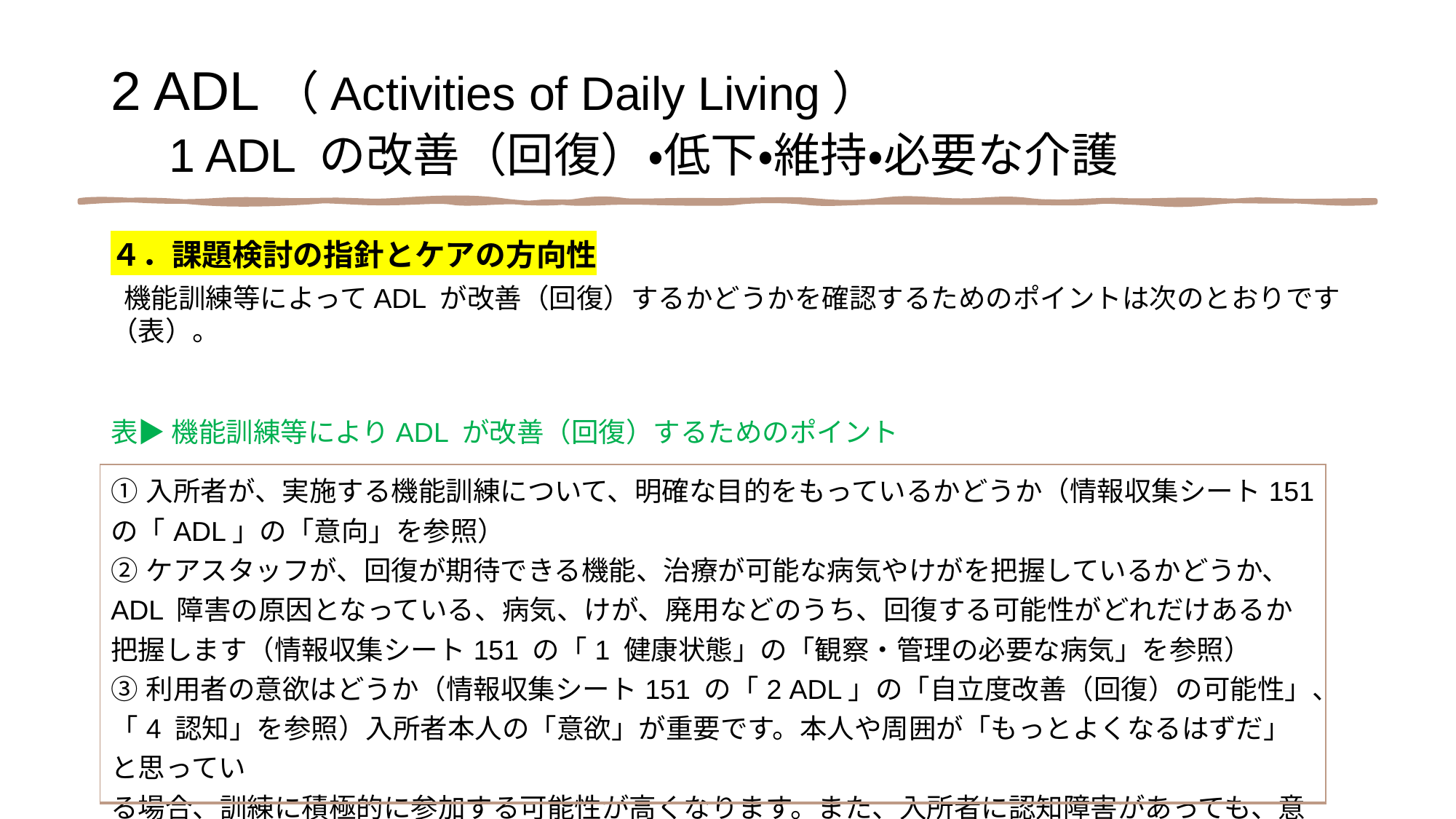

2 ADL（Activities of Daily Living）
　1 ADL の改善（回復）・低下・維持・必要な介護

４．課題検討の指針とケアの方向性
 機能訓練等によってADL が改善（回復）するかどうかを確認するためのポイントは次のとおりです（表）。

表▶ 機能訓練等によりADL が改善（回復）するためのポイント
| ①入所者が、実施する機能訓練について、明確な目的をもっているかどうか（情報収集シート151 の「ADL」の「意向」を参照） ②ケアスタッフが、回復が期待できる機能、治療が可能な病気やけがを把握しているかどうか、ADL 障害の原因となっている、病気、けが、廃用などのうち、回復する可能性がどれだけあるか把握します（情報収集シート151 の「1 健康状態」の「観察・管理の必要な病気」を参照） ③利用者の意欲はどうか（情報収集シート151 の「2 ADL」の「自立度改善（回復）の可能性」、「4 認知」を参照）入所者本人の「意欲」が重要です。本人や周囲が「もっとよくなるはずだ」と思ってい る場合、訓練に積極的に参加する可能性が高くなります。また、入所者に認知障害があっても、意欲があれば、機能が低下するペースを遅くすることが可能な場合があります。 |
| --- |